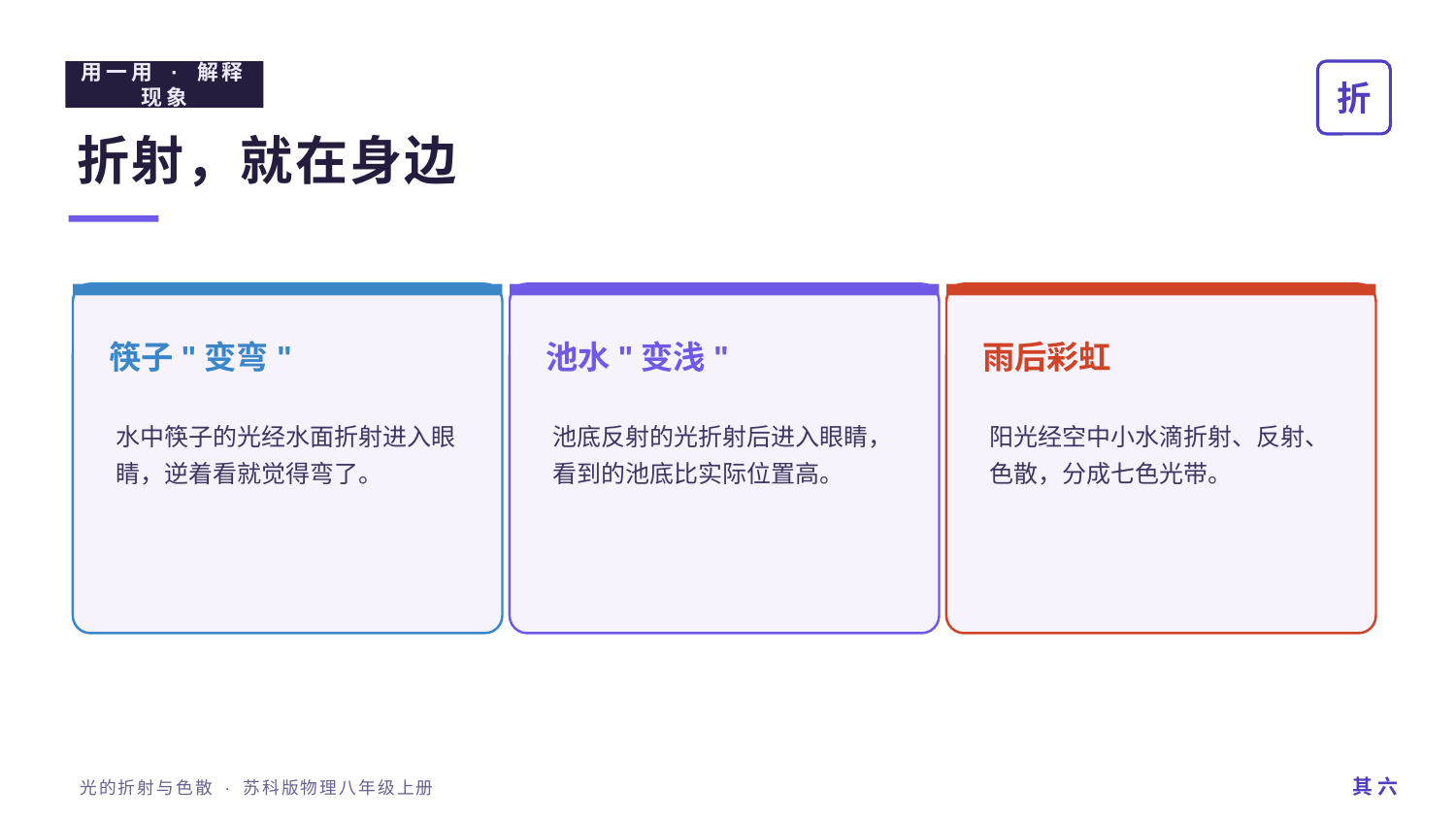

用一用 · 解释现象
折

折射，就在身边

筷子"变弯"
池水"变浅"
雨后彩虹
水中筷子的光经水面折射进入眼睛，逆着看就觉得弯了。
池底反射的光折射后进入眼睛，看到的池底比实际位置高。
阳光经空中小水滴折射、反射、色散，分成七色光带。
其 六
光的折射与色散 · 苏科版物理八年级上册